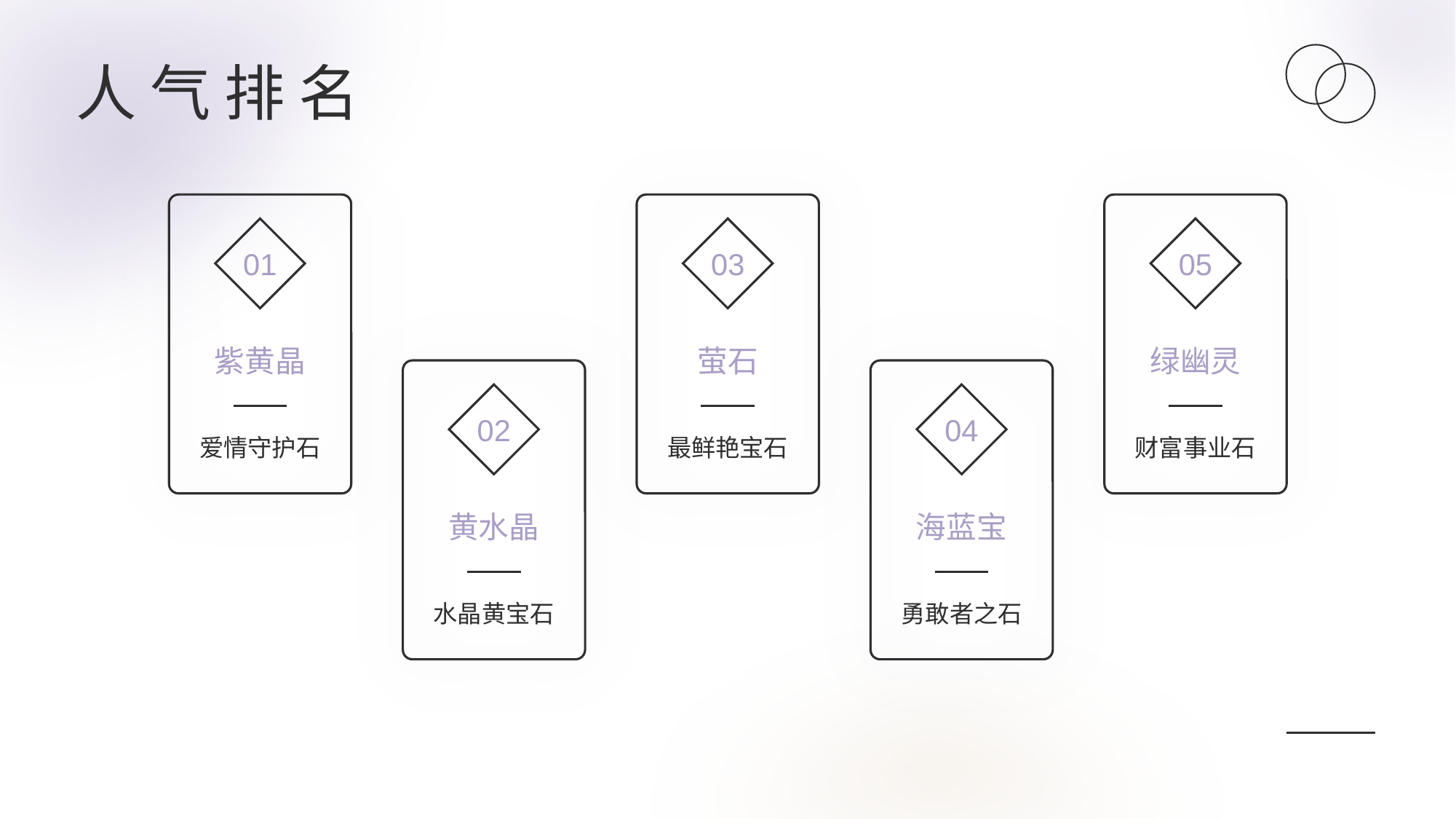

人 气 排 名

01
03
05
紫黄晶
萤石
绿幽灵

02
04
爱情守护石
最鲜艳宝石
财富事业石
黄水晶
海蓝宝
水晶黄宝石
勇敢者之石